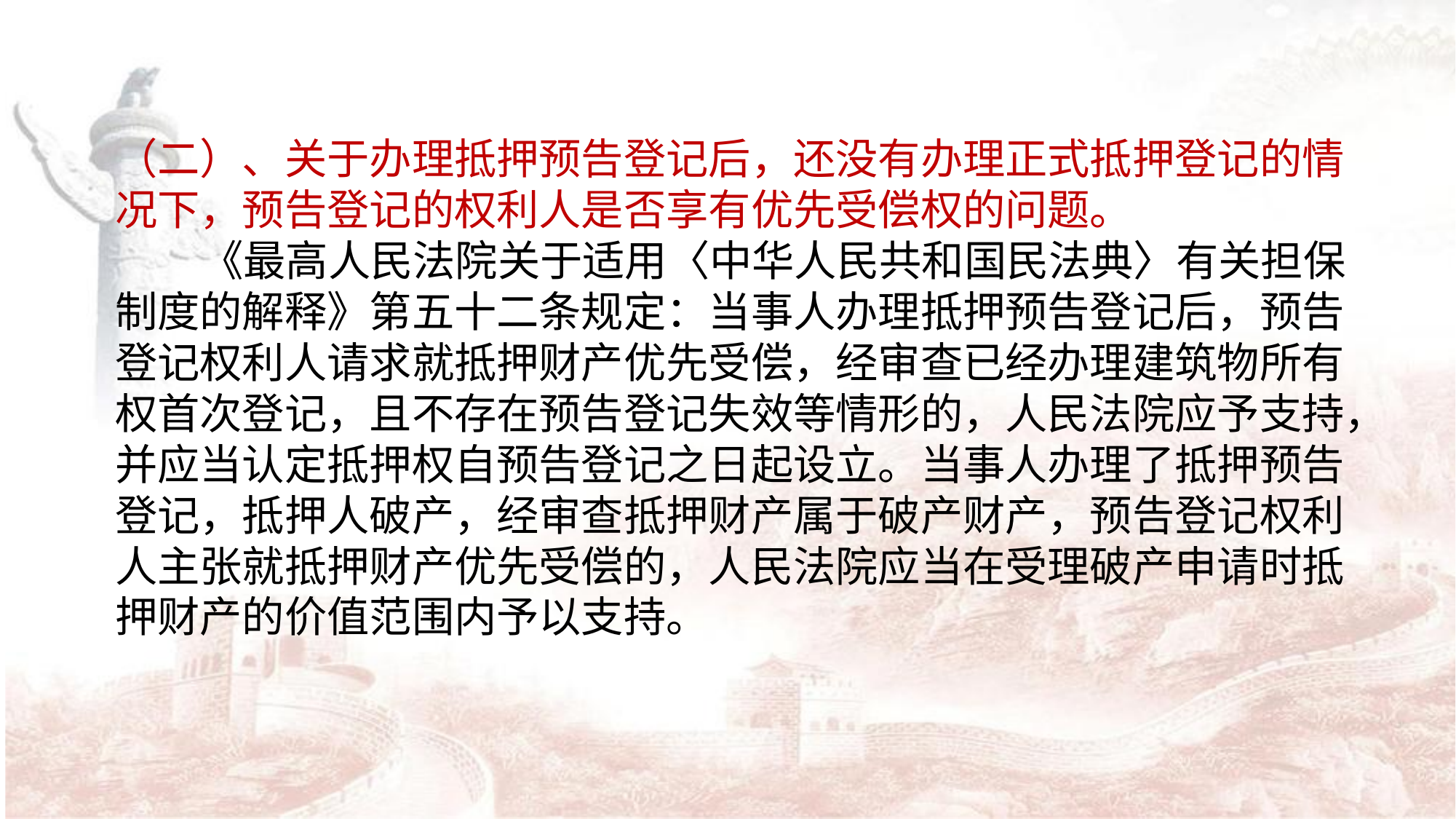

（二）、关于办理抵押预告登记后，还没有办理正式抵押登记的情况下，预告登记的权利人是否享有优先受偿权的问题。
《最高人民法院关于适用〈中华人民共和国民法典〉有关担保制度的解释》第五十二条规定：当事人办理抵押预告登记后，预告登记权利人请求就抵押财产优先受偿，经审查已经办理建筑物所有权首次登记，且不存在预告登记失效等情形的，人民法院应予支持，并应当认定抵押权自预告登记之日起设立。当事人办理了抵押预告登记，抵押人破产，经审查抵押财产属于破产财产，预告登记权利人主张就抵押财产优先受偿的，人民法院应当在受理破产申请时抵押财产的价值范围内予以支持。